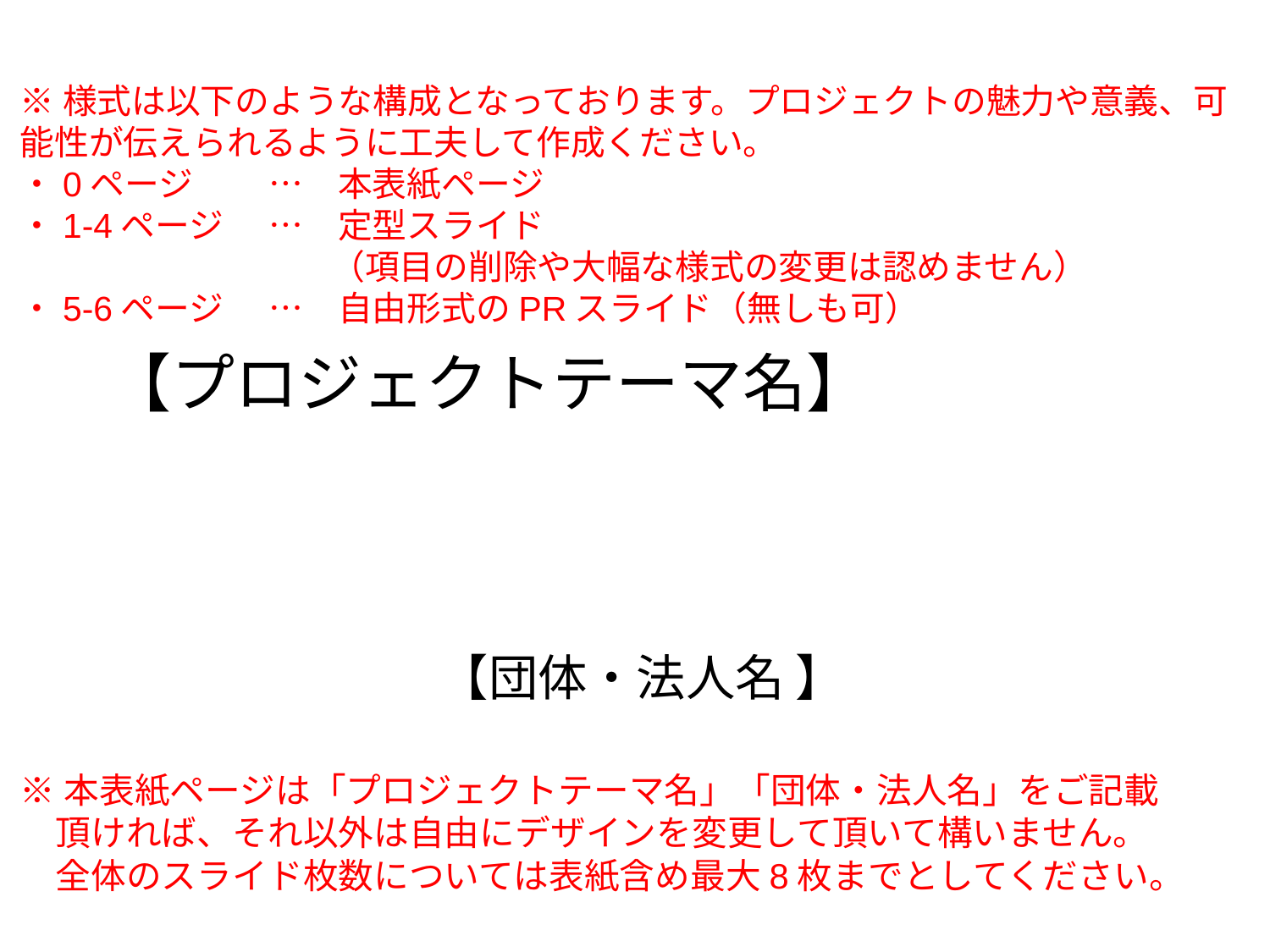

※様式は以下のような構成となっております。プロジェクトの魅力や意義、可能性が伝えられるように工夫して作成ください。
・0ページ	…　本表紙ページ
・1-4ページ　	…　定型スライド
　　　　　　　　　（項目の削除や大幅な様式の変更は認めません）
・5-6ページ　	…　自由形式のPRスライド（無しも可）

# 【プロジェクトテーマ名】
【団体・法人名 】
※本表紙ページは「プロジェクトテーマ名」「団体・法人名」をご記載
　頂ければ、それ以外は自由にデザインを変更して頂いて構いません。
　全体のスライド枚数については表紙含め最大8枚までとしてください。